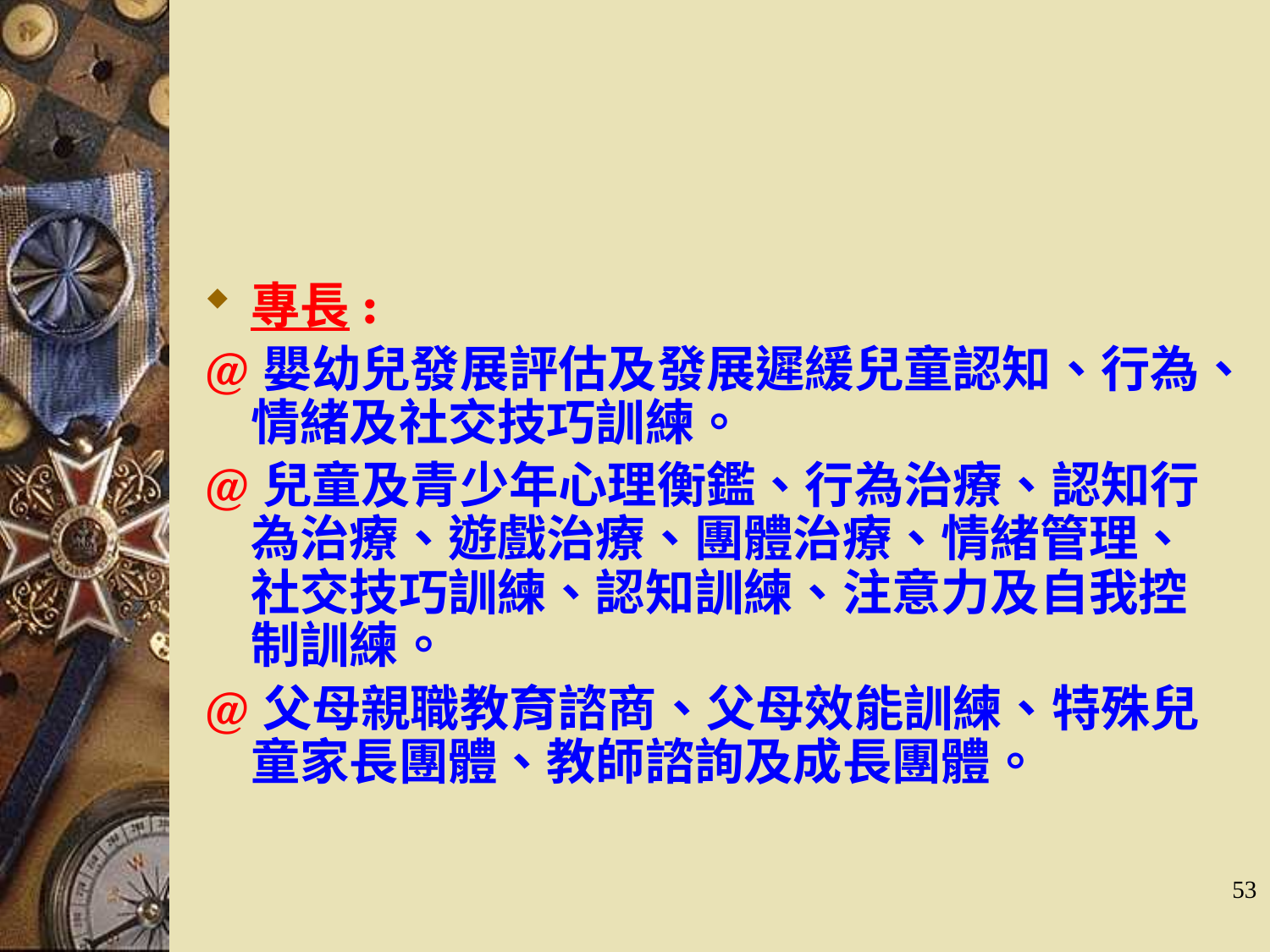

#
專長:
@嬰幼兒發展評估及發展遲緩兒童認知、行為、情緒及社交技巧訓練。
@兒童及青少年心理衡鑑、行為治療、認知行為治療、遊戲治療、團體治療、情緒管理、社交技巧訓練、認知訓練、注意力及自我控制訓練。
@父母親職教育諮商、父母效能訓練、特殊兒童家長團體、教師諮詢及成長團體。
53